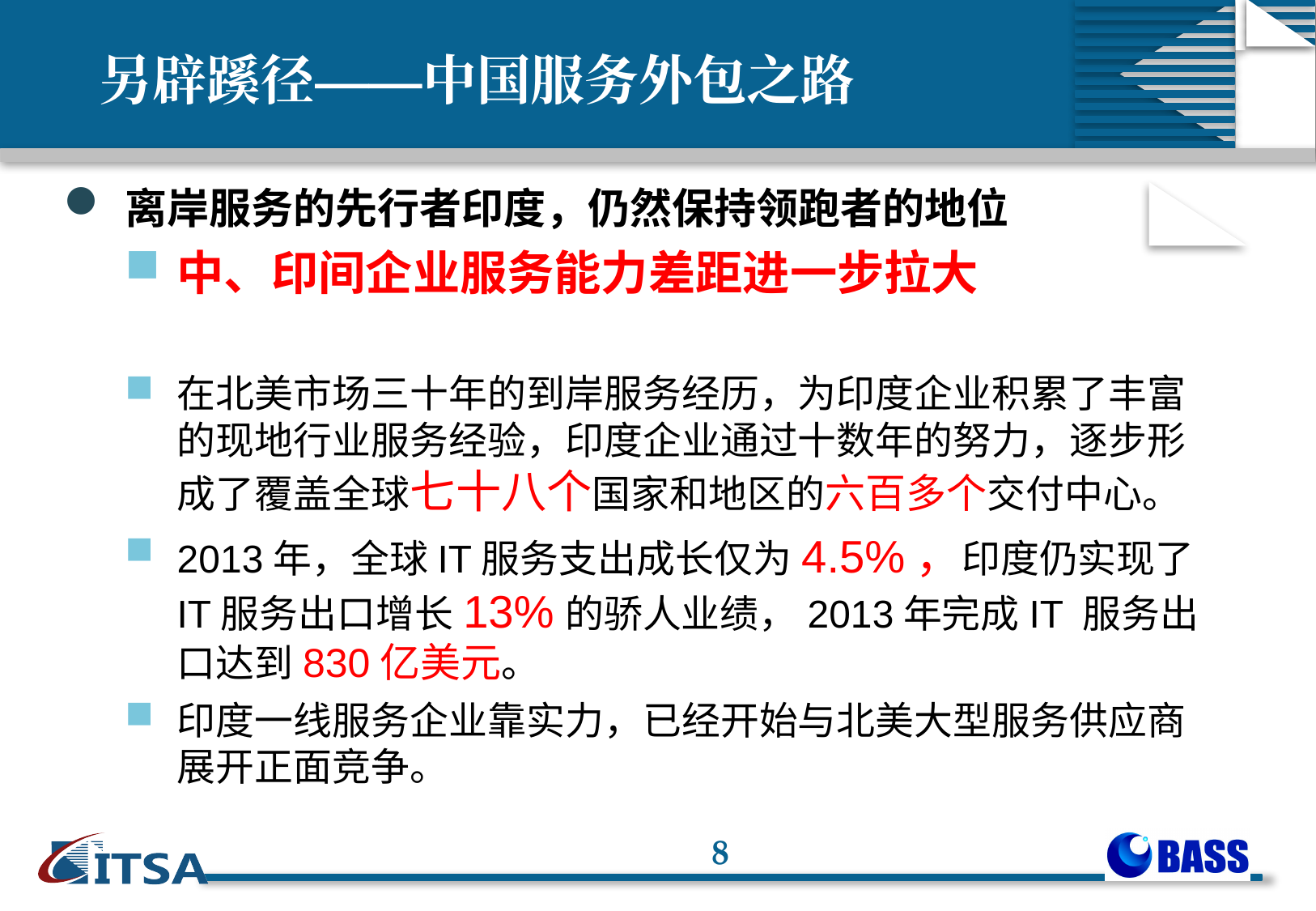

# 另辟蹊径——中国服务外包之路
离岸服务的先行者印度，仍然保持领跑者的地位
中、印间企业服务能力差距进一步拉大

在北美市场三十年的到岸服务经历，为印度企业积累了丰富的现地行业服务经验，印度企业通过十数年的努力，逐步形成了覆盖全球七十八个国家和地区的六百多个交付中心。
2013年，全球IT服务支出成长仅为4.5%，印度仍实现了IT服务出口增长13%的骄人业绩，2013年完成IT 服务出口达到830亿美元。
印度一线服务企业靠实力，已经开始与北美大型服务供应商展开正面竞争。
8